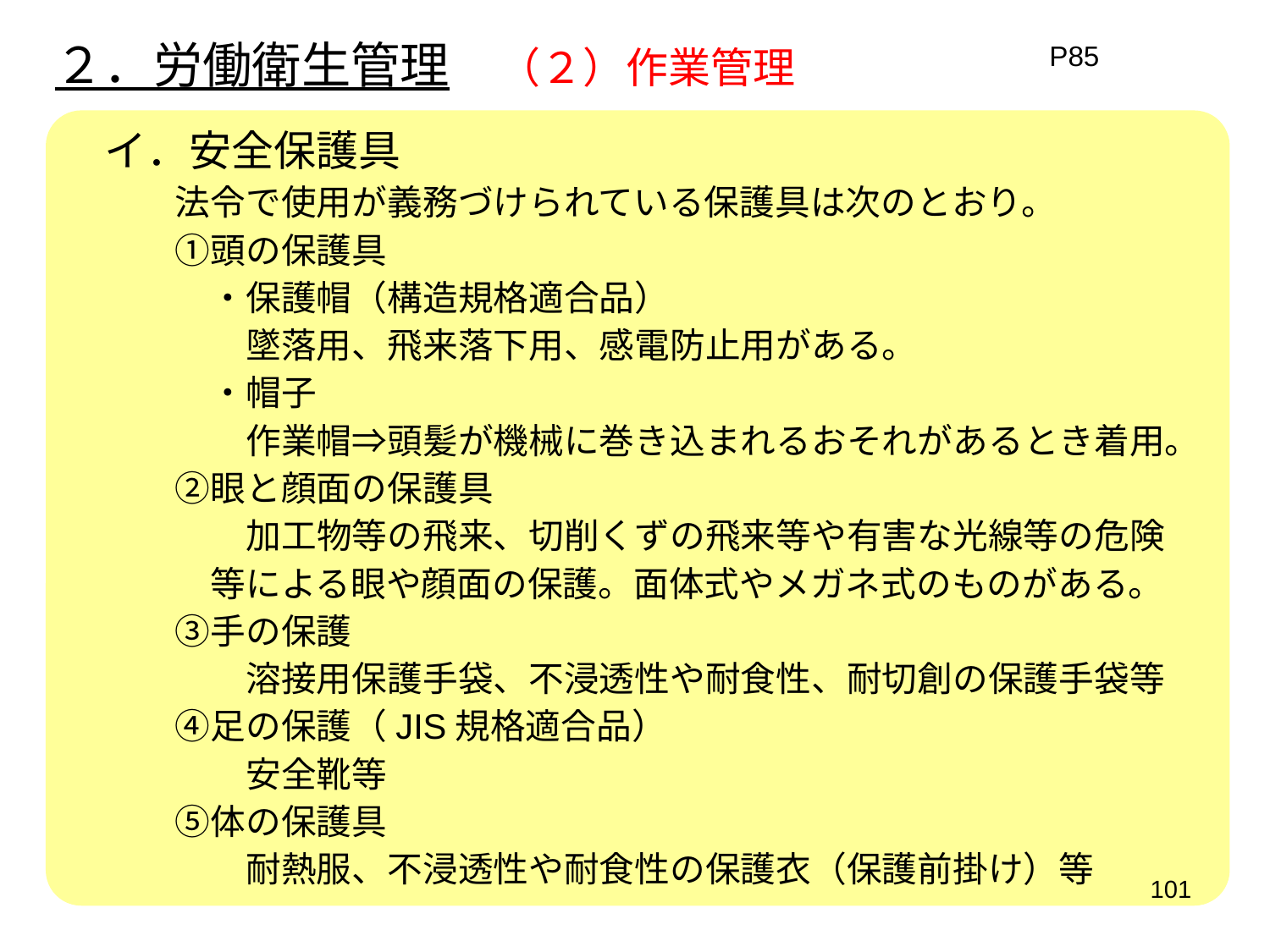

２．労働衛生管理　（２）作業管理
P85
　イ．安全保護具
　　　法令で使用が義務づけられている保護具は次のとおり。
　　　①頭の保護具
　　　　・保護帽（構造規格適合品）
　　　　　墜落用、飛来落下用、感電防止用がある。
　　　　・帽子
　　　　　作業帽⇒頭髪が機械に巻き込まれるおそれがあるとき着用。
　　　②眼と顔面の保護具
　　　　　加工物等の飛来、切削くずの飛来等や有害な光線等の危険
　　　　等による眼や顔面の保護。面体式やメガネ式のものがある。
　　　③手の保護
　　　　　溶接用保護手袋、不浸透性や耐食性、耐切創の保護手袋等
　　　④足の保護（JIS規格適合品）
　　　　　安全靴等
　　　⑤体の保護具
　　　　　耐熱服、不浸透性や耐食性の保護衣（保護前掛け）等
101